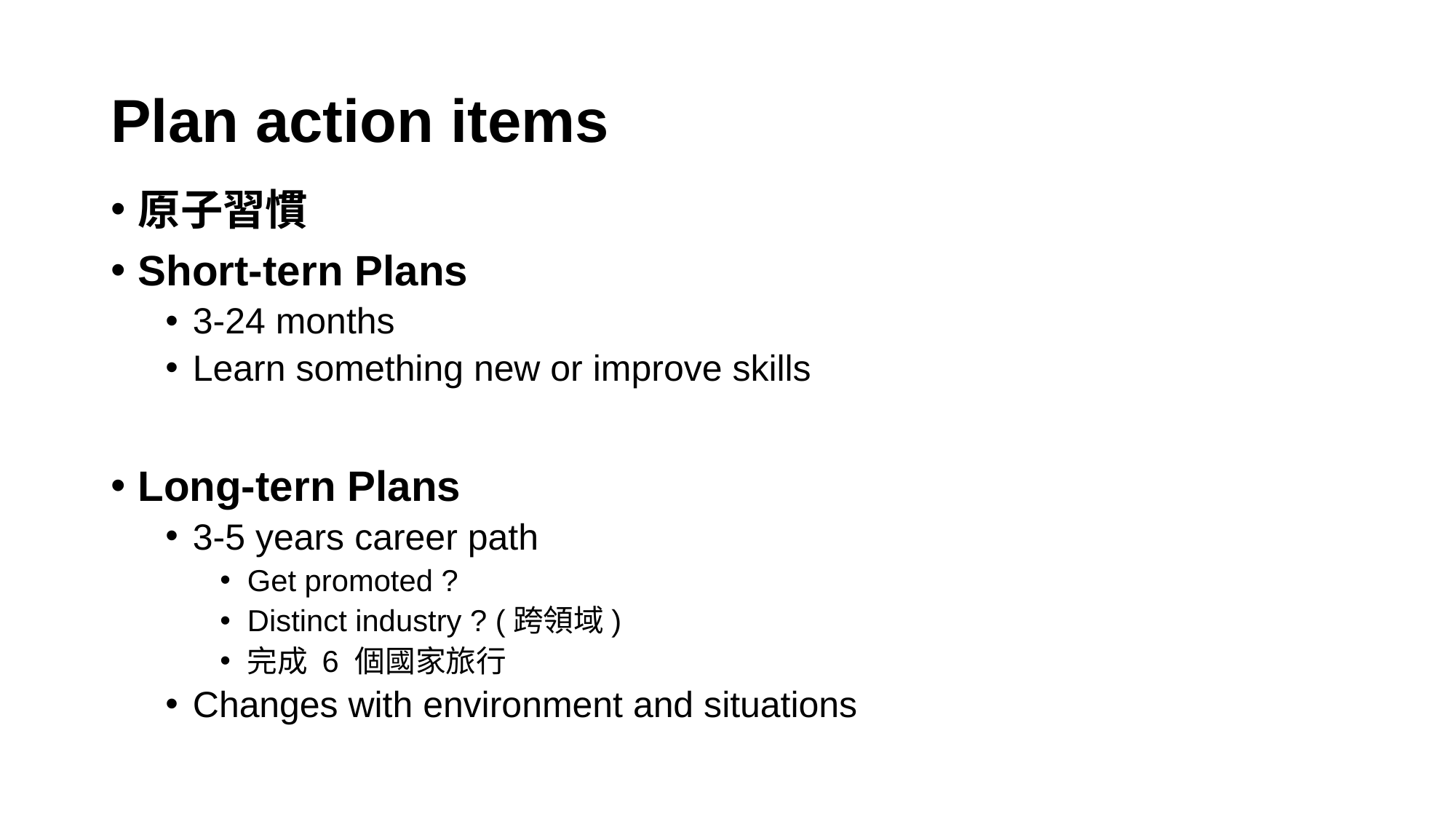

# Plan action items
原子習慣
Short-tern Plans
3-24 months
Learn something new or improve skills

Long-tern Plans
3-5 years career path
Get promoted ?
Distinct industry ? (跨領域)
完成 6 個國家旅行
Changes with environment and situations